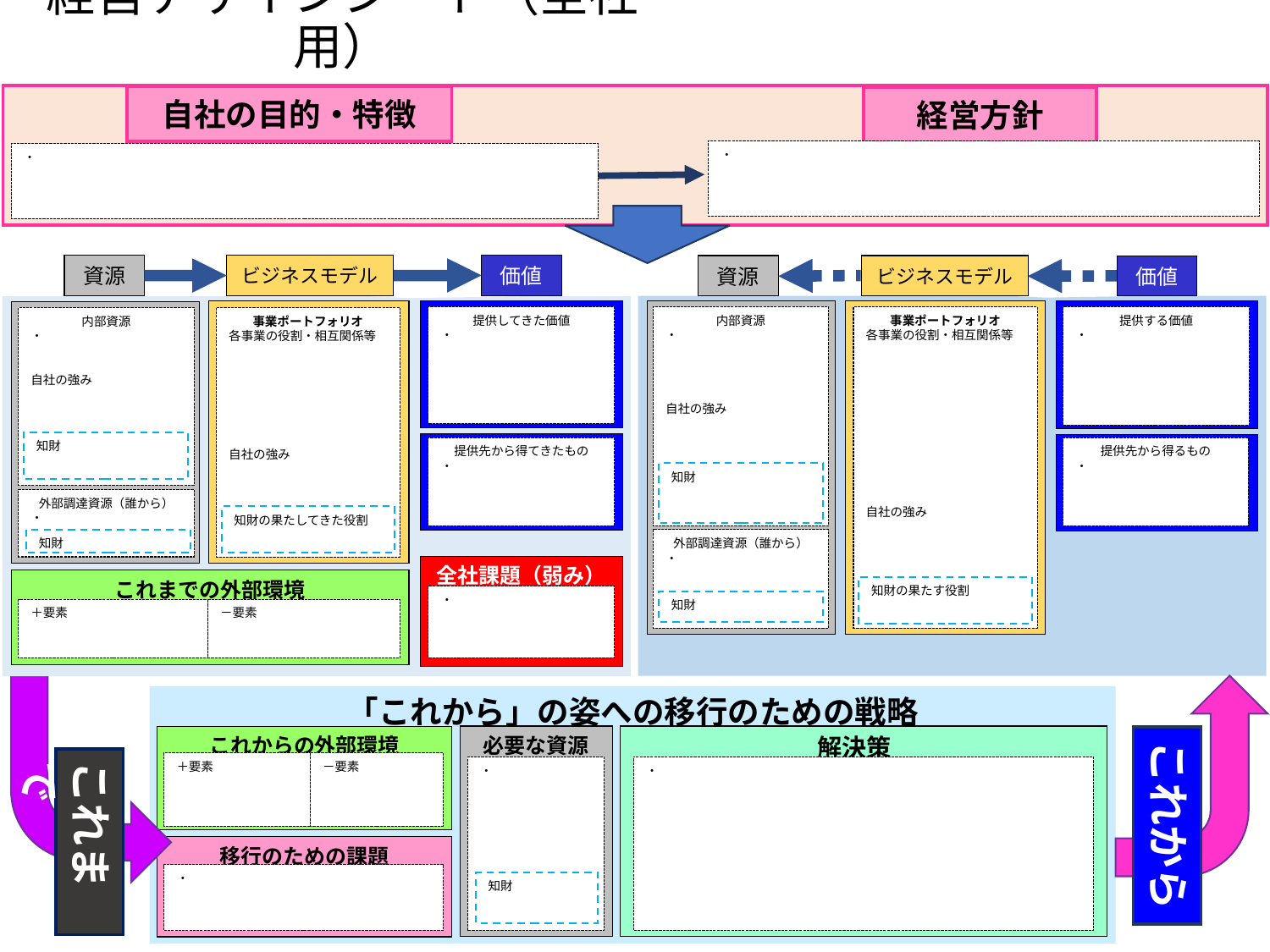

・

・

提供してきた価値
・
内部資源
・

自社の強み
事業ポートフォリオ
各事業の役割・相互関係等

自社の強み
提供する価値
・
内部資源
・

自社の強み
事業ポートフォリオ
各事業の役割・相互関係等

自社の強み
知財
提供先から得るもの
・
提供先から得てきたもの
・
知財
外部調達資源（誰から）
・
知財の果たしてきた役割
知財
外部調達資源（誰から）
・
知財の果たす役割
・
知財
－要素

＋要素

＋要素

－要素

・
・
・
知財